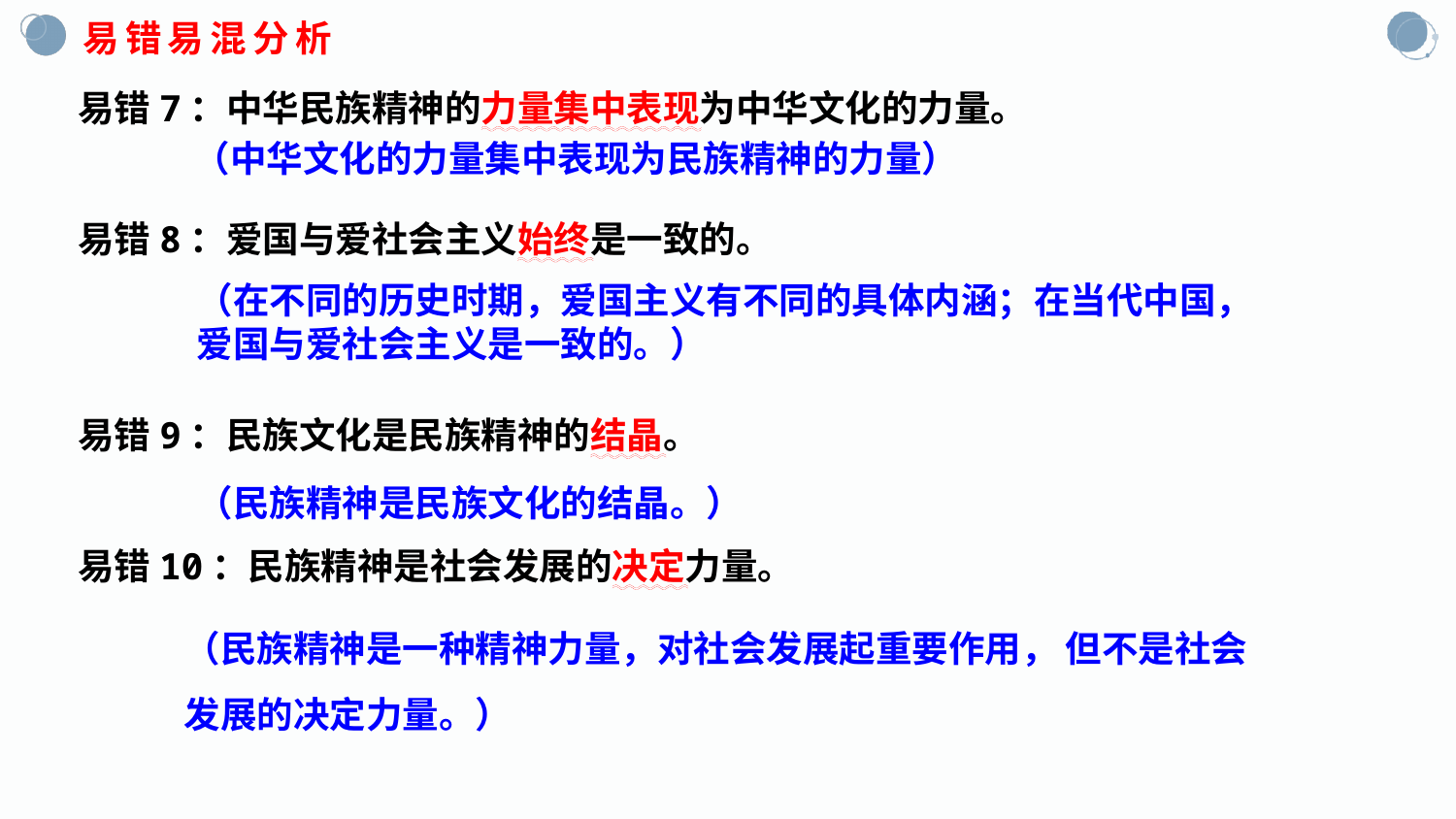

易错易混分析
易错7：中华民族精神的力量集中表现为中华文化的力量。

易错8：爱国与爱社会主义始终是一致的。

易错9：民族文化是民族精神的结晶。

易错10：民族精神是社会发展的决定力量。

（中华文化的力量集中表现为民族精神的力量）
（在不同的历史时期，爱国主义有不同的具体内涵；在当代中国，爱国与爱社会主义是一致的。）
（民族精神是民族文化的结晶。）
（民族精神是一种精神力量，对社会发展起重要作用， 但不是社会发展的决定力量。）